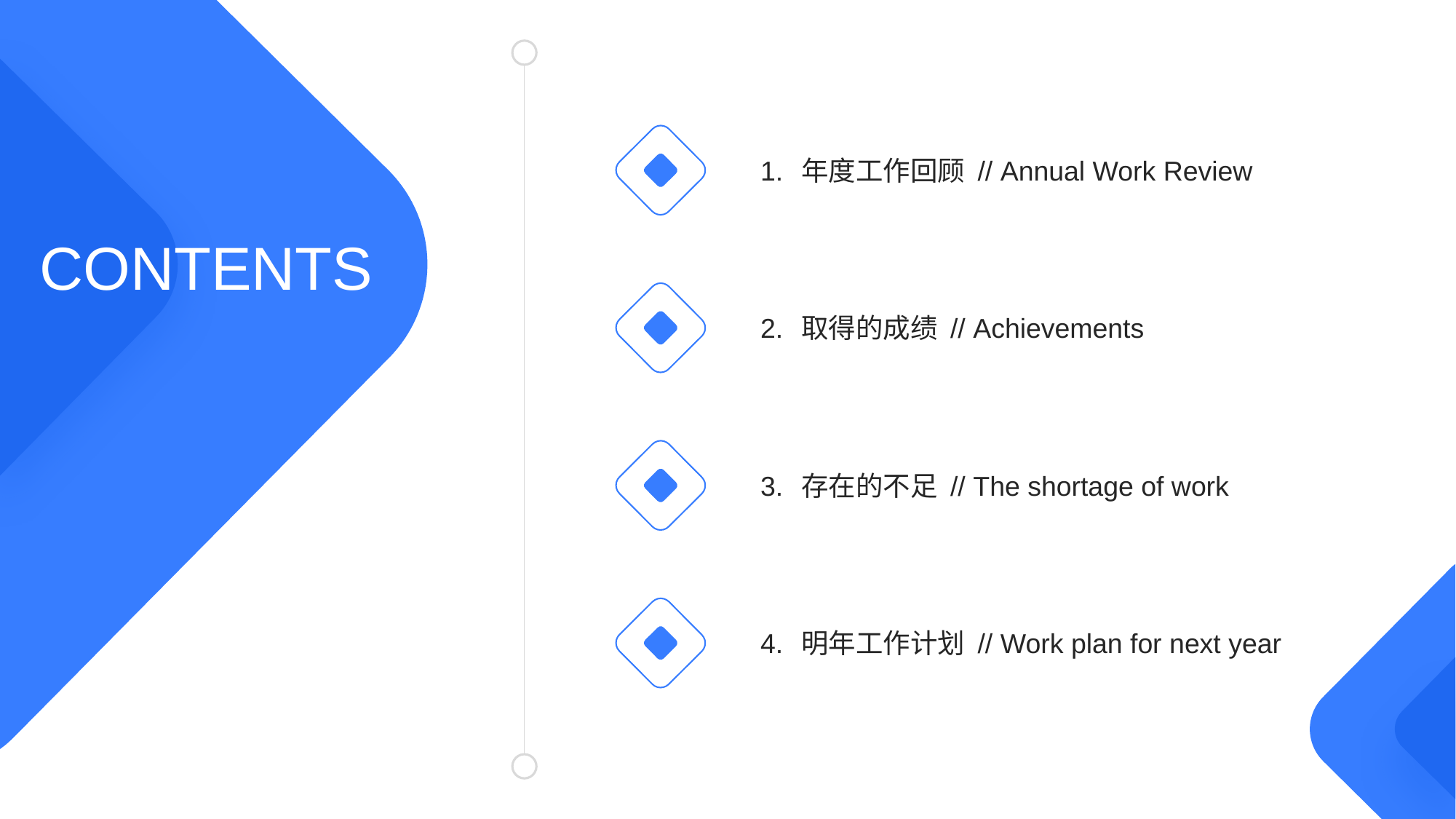

1.
年度工作回顾 // Annual Work Review

CONTENTS

2.
取得的成绩 // Achievements

3.
存在的不足 // The shortage of work

4.
明年工作计划 // Work plan for next year